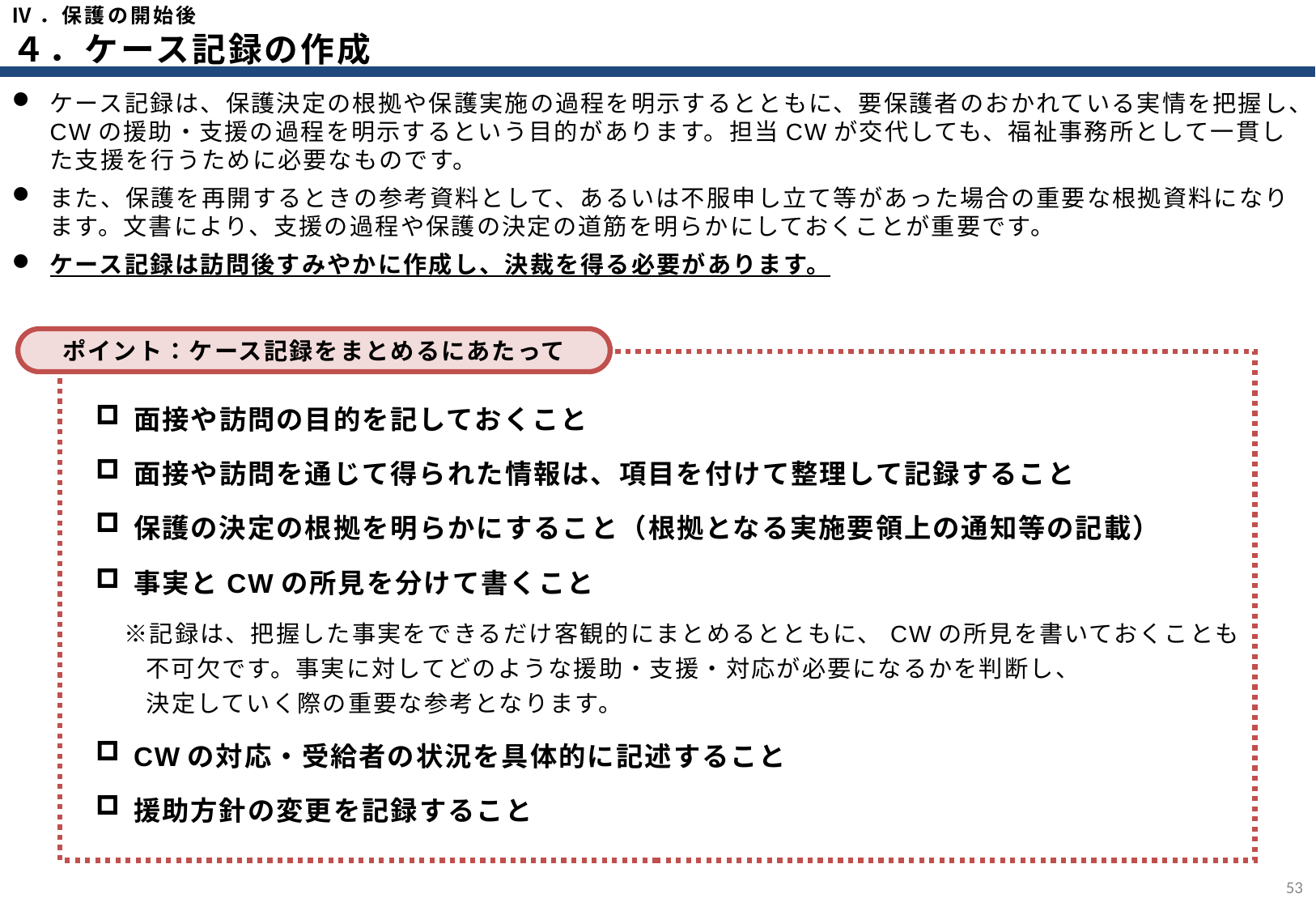

Ⅳ．保護の開始後
４．ケース記録の作成
ケース記録は、保護決定の根拠や保護実施の過程を明示するとともに、要保護者のおかれている実情を把握し、CWの援助・支援の過程を明示するという目的があります。担当CWが交代しても、福祉事務所として一貫した支援を行うために必要なものです。
また、保護を再開するときの参考資料として、あるいは不服申し立て等があった場合の重要な根拠資料になります。文書により、支援の過程や保護の決定の道筋を明らかにしておくことが重要です。
ケース記録は訪問後すみやかに作成し、決裁を得る必要があります。
ポイント：ケース記録をまとめるにあたって

| 面接や訪問の目的を記しておくこと |
| --- |
| 面接や訪問を通じて得られた情報は、項目を付けて整理して記録すること |
| 保護の決定の根拠を明らかにすること（根拠となる実施要領上の通知等の記載） |
| 事実とCWの所見を分けて書くこと 　※記録は、把握した事実をできるだけ客観的にまとめるとともに、CWの所見を書いておくことも 　　不可欠です。事実に対してどのような援助・支援・対応が必要になるかを判断し、 　　決定していく際の重要な参考となります。 |
| CWの対応・受給者の状況を具体的に記述すること |
| 援助方針の変更を記録すること |
53